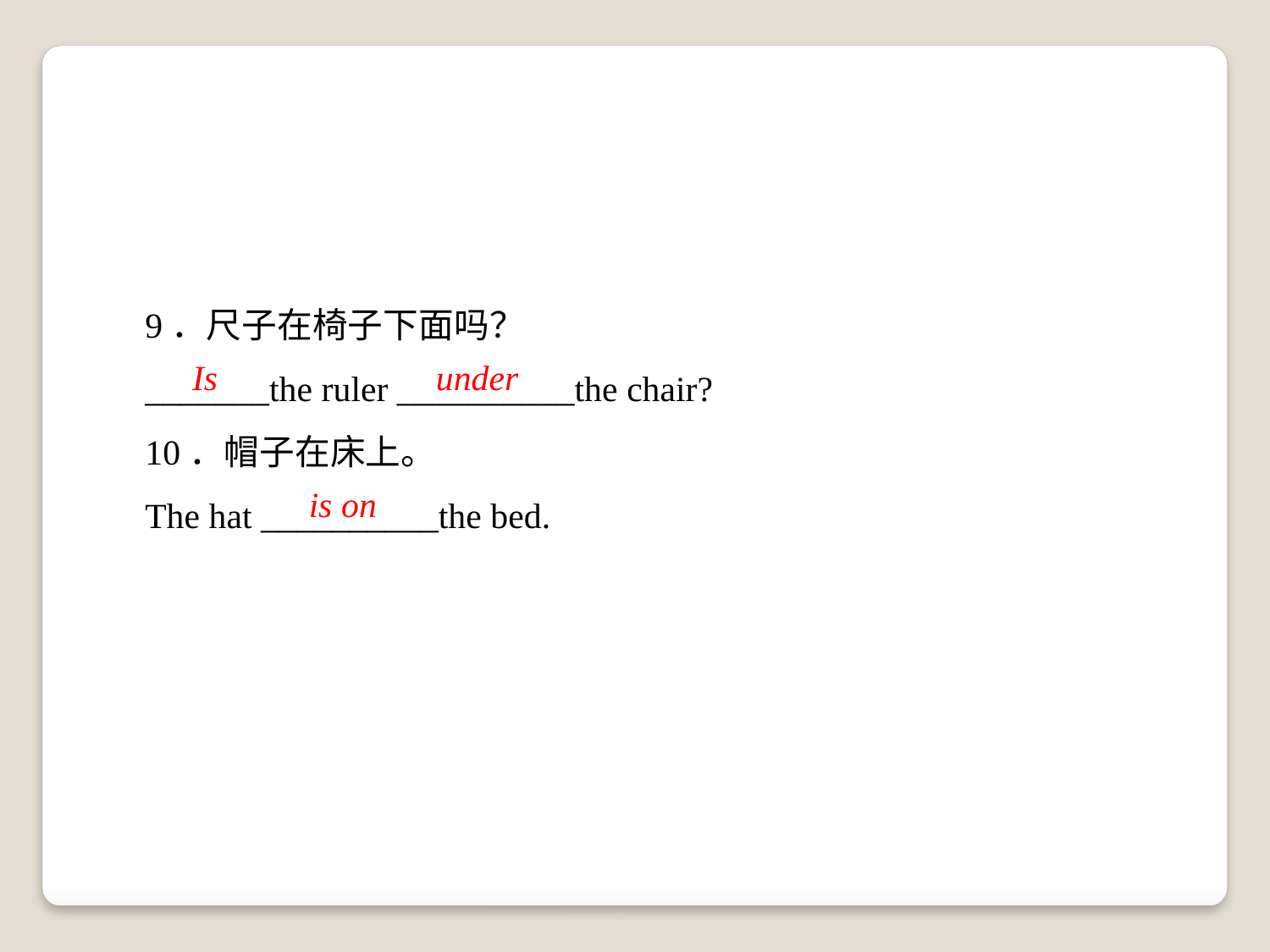

9．尺子在椅子下面吗？
_______the ruler __________the chair?
10．帽子在床上。
The hat __________the bed.
Is
under
is on